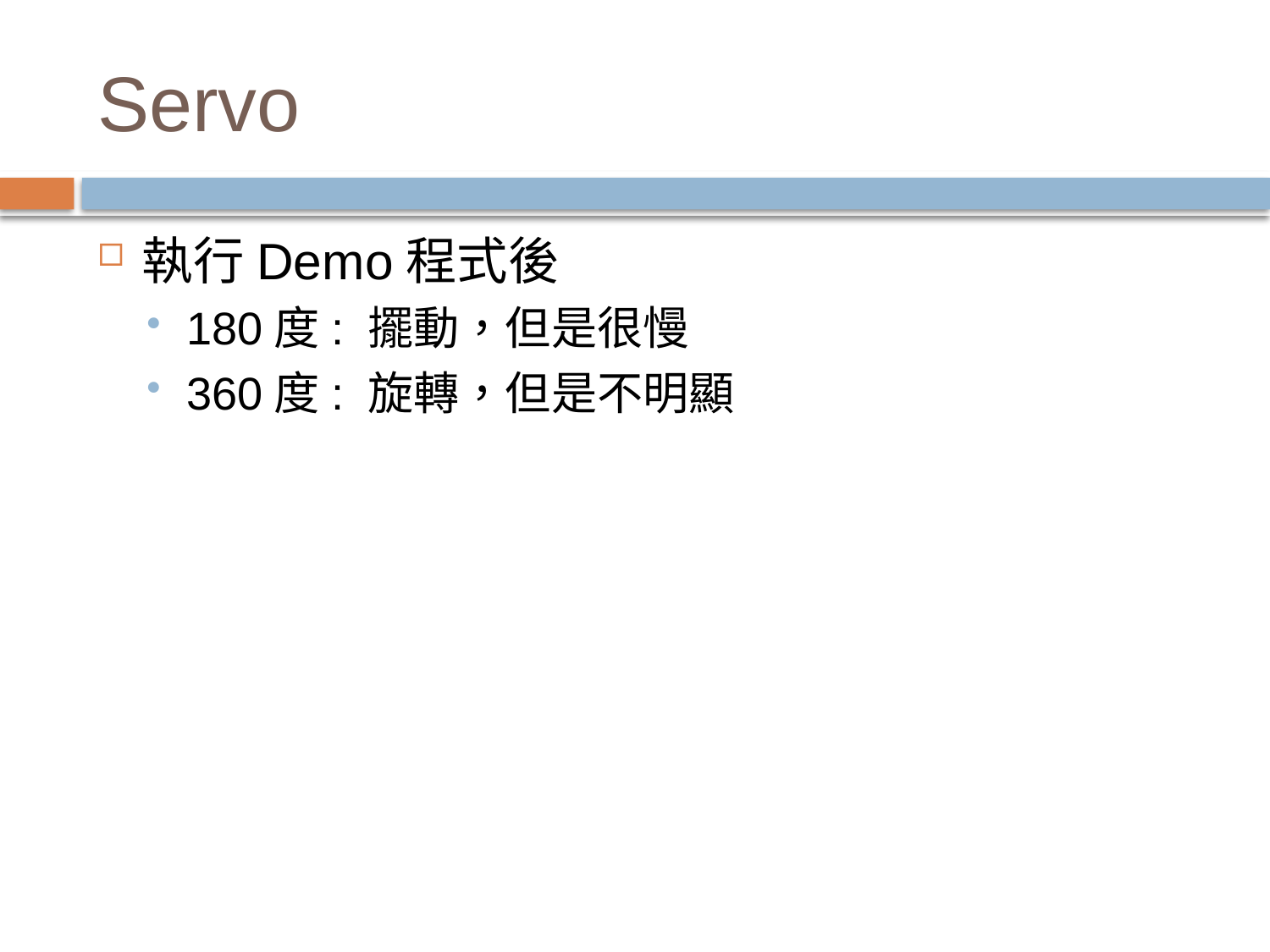

# Servo
執行Demo程式後
180度: 擺動，但是很慢
360度: 旋轉，但是不明顯